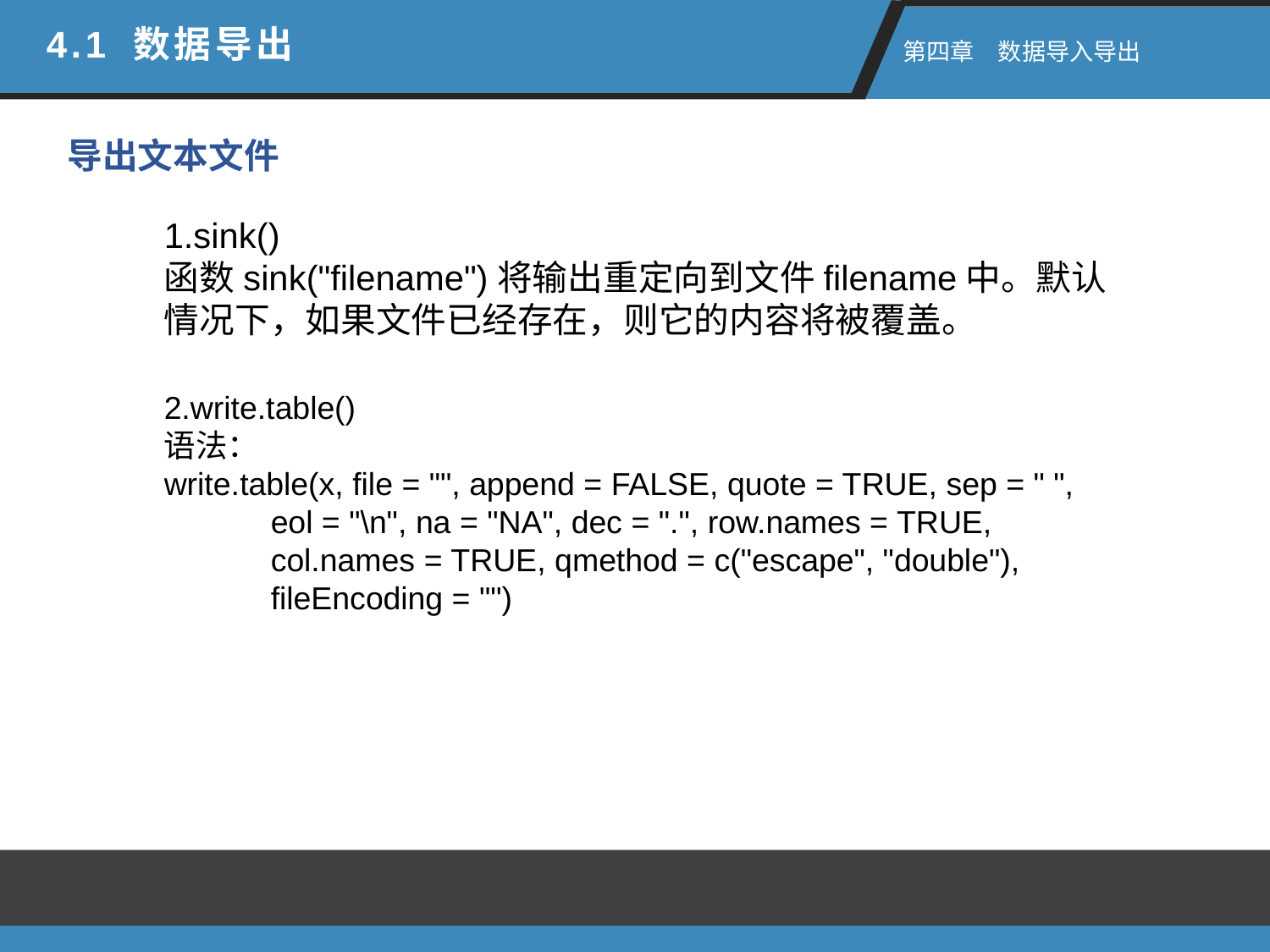

4.1 数据导出
  第四章　数据导入导出
导出文本文件
1.sink()
函数sink("filename")将输出重定向到文件filename中。默认情况下，如果文件已经存在，则它的内容将被覆盖。
2.write.table()
语法：
write.table(x, file = "", append = FALSE, quote = TRUE, sep = " ",
            eol = "\n", na = "NA", dec = ".", row.names = TRUE,
            col.names = TRUE, qmethod = c("escape", "double"),
            fileEncoding = "")